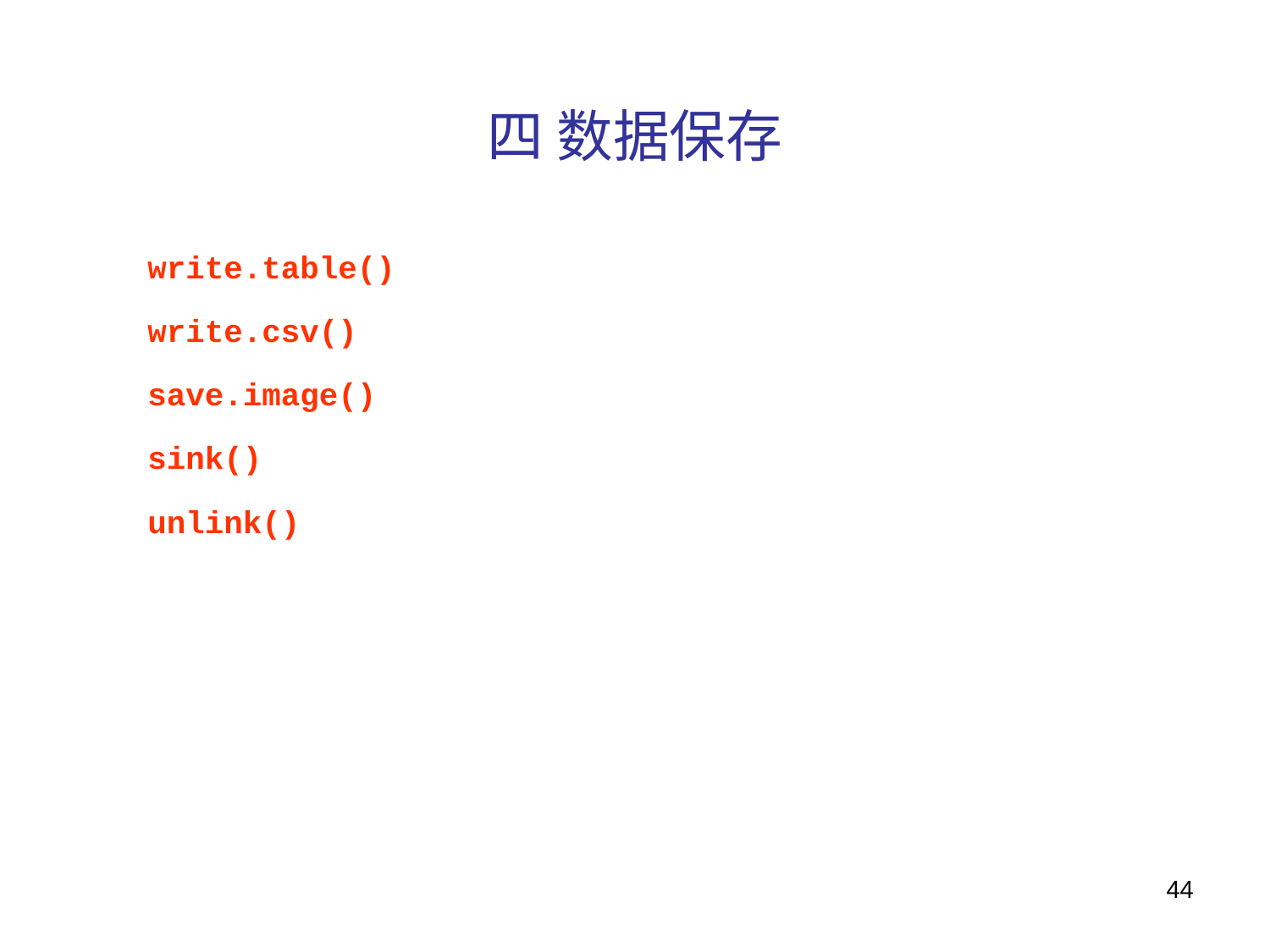

# 四 数据保存
write.table()
write.csv()
save.image()
sink()
unlink()
44